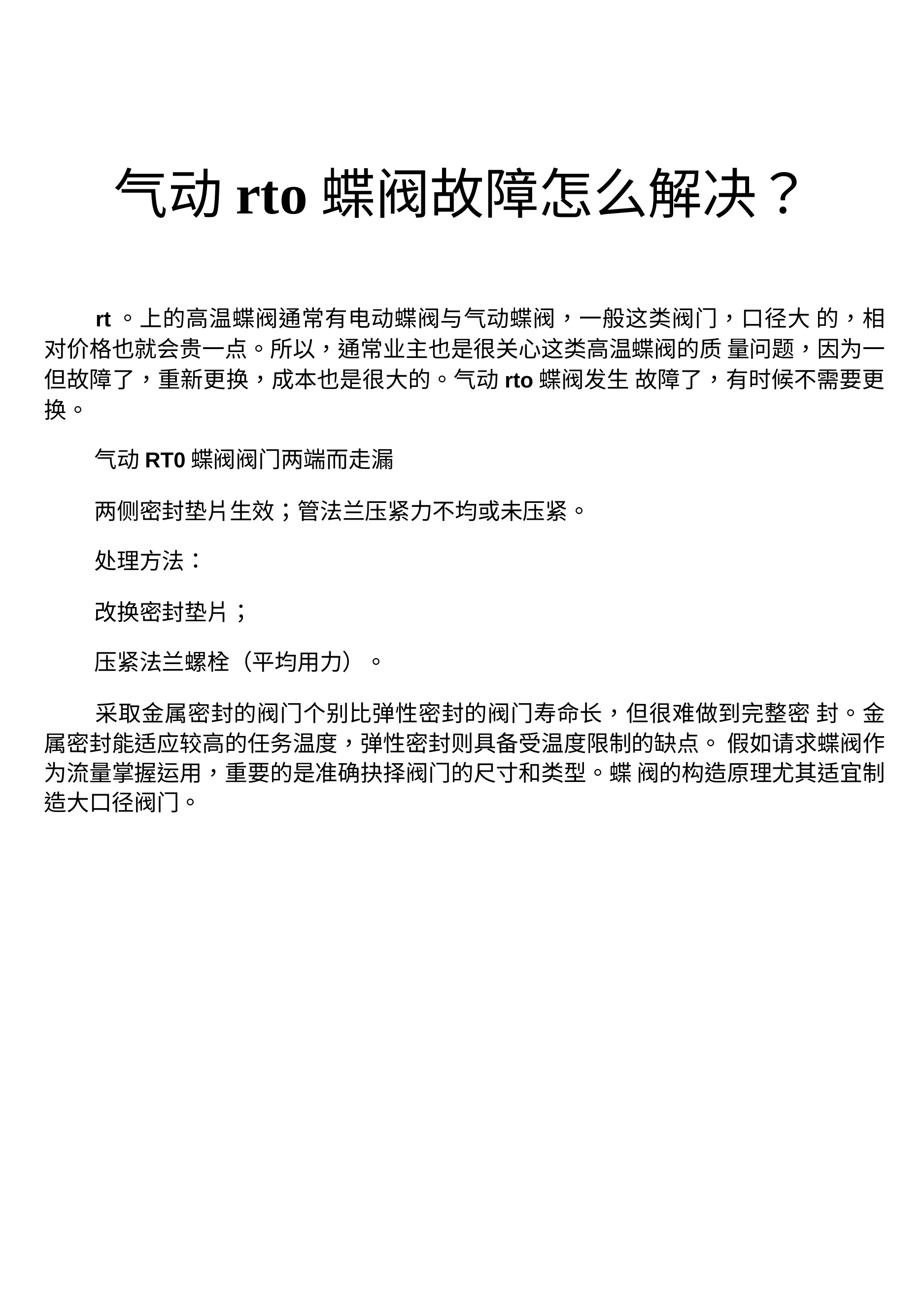

气动rto蝶阀故障怎么解决？
rt。上的高温蝶阀通常有电动蝶阀与气动蝶阀，一般这类阀门，口径大 的，相对价格也就会贵一点。所以，通常业主也是很关心这类高温蝶阀的质 量问题，因为一但故障了，重新更换，成本也是很大的。气动rto蝶阀发生 故障了，有时候不需要更换。
气动RT0蝶阀阀门两端而走漏
两侧密封垫片生效；管法兰压紧力不均或未压紧。
处理方法：
改换密封垫片；
压紧法兰螺栓（平均用力）。
采取金属密封的阀门个别比弹性密封的阀门寿命长，但很难做到完整密 封。金属密封能适应较高的任务温度，弹性密封则具备受温度限制的缺点。 假如请求蝶阀作为流量掌握运用，重要的是准确抉择阀门的尺寸和类型。蝶 阀的构造原理尤其适宜制造大口径阀门。